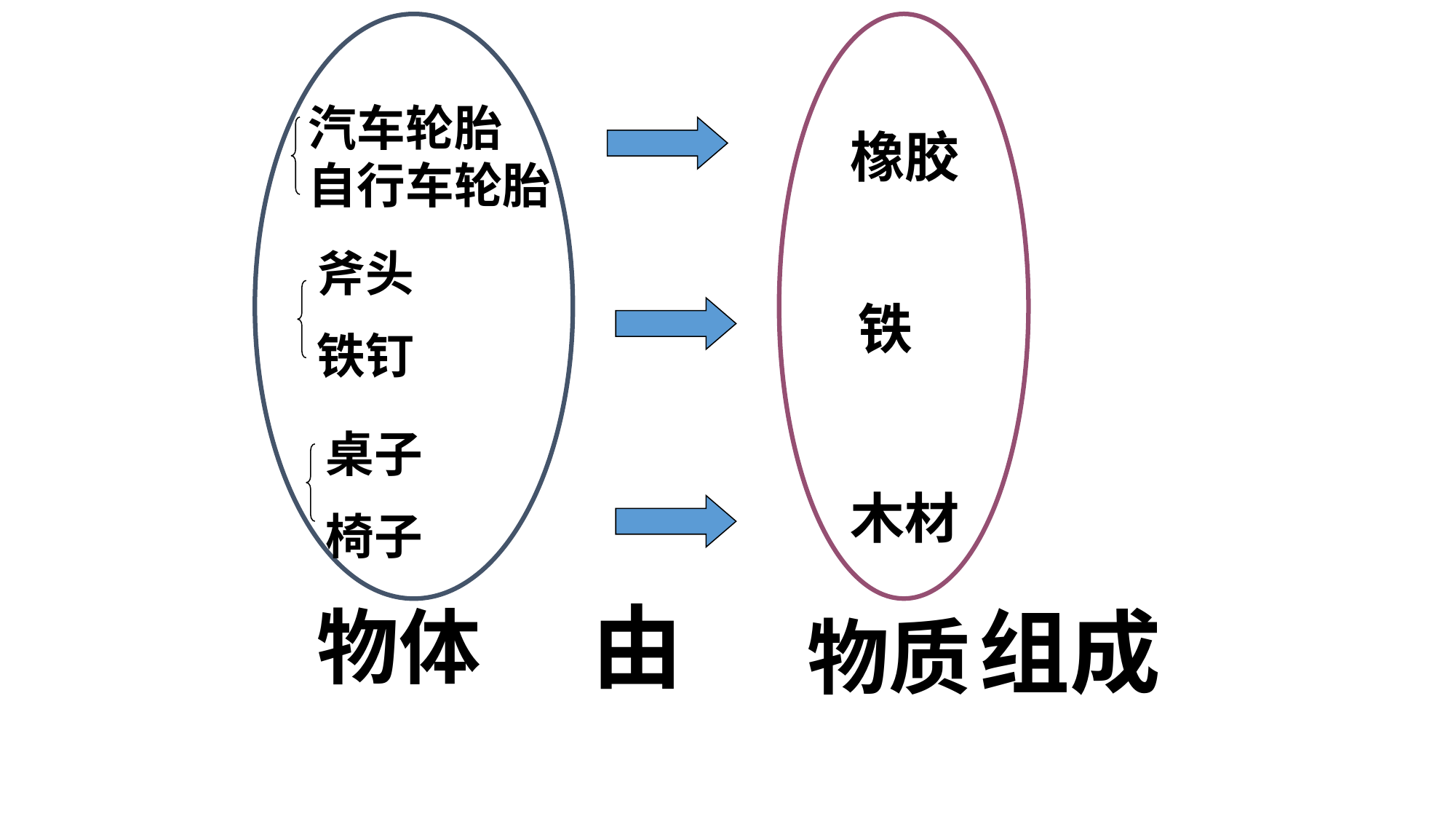

汽车轮胎
自行车轮胎

橡胶
斧头
铁钉

铁

桌子
椅子

木材

由
物体
组成
物质